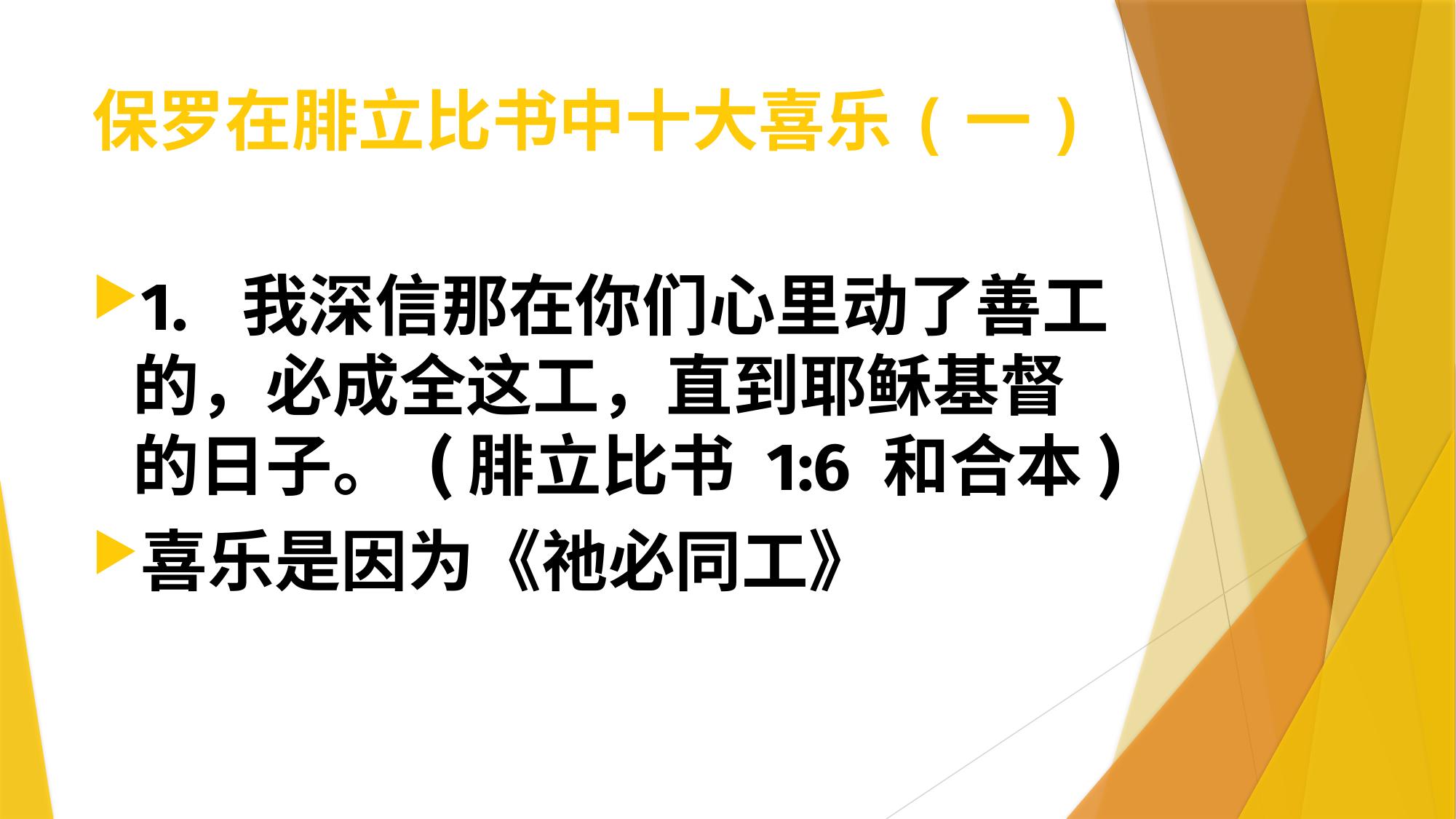

# 保罗在腓立比书中十大喜乐(一)
1.	我深信那在你们心里动了善工的，必成全这工，直到耶稣基督的日子。 (腓立比书 1:6 和合本)
喜乐是因为《祂必同工》